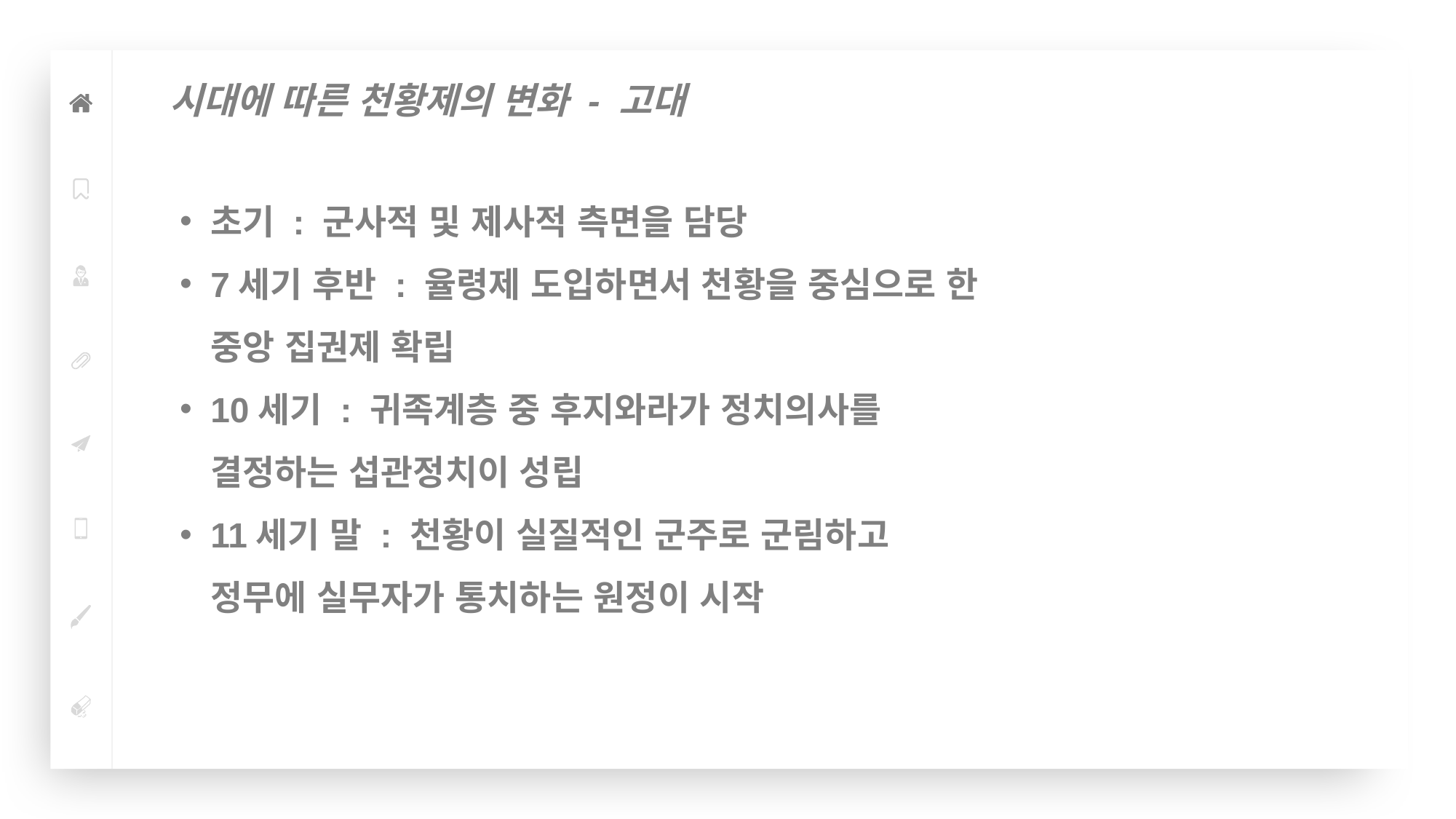

시대에 따른 천황제의 변화 - 고대

초기 : 군사적 및 제사적 측면을 담당
7세기 후반 : 율령제 도입하면서 천황을 중심으로 한 중앙 집권제 확립
10세기 : 귀족계층 중 후지와라가 정치의사를 결정하는 섭관정치이 성립
11세기 말 : 천황이 실질적인 군주로 군림하고 정무에 실무자가 통치하는 원정이 시작